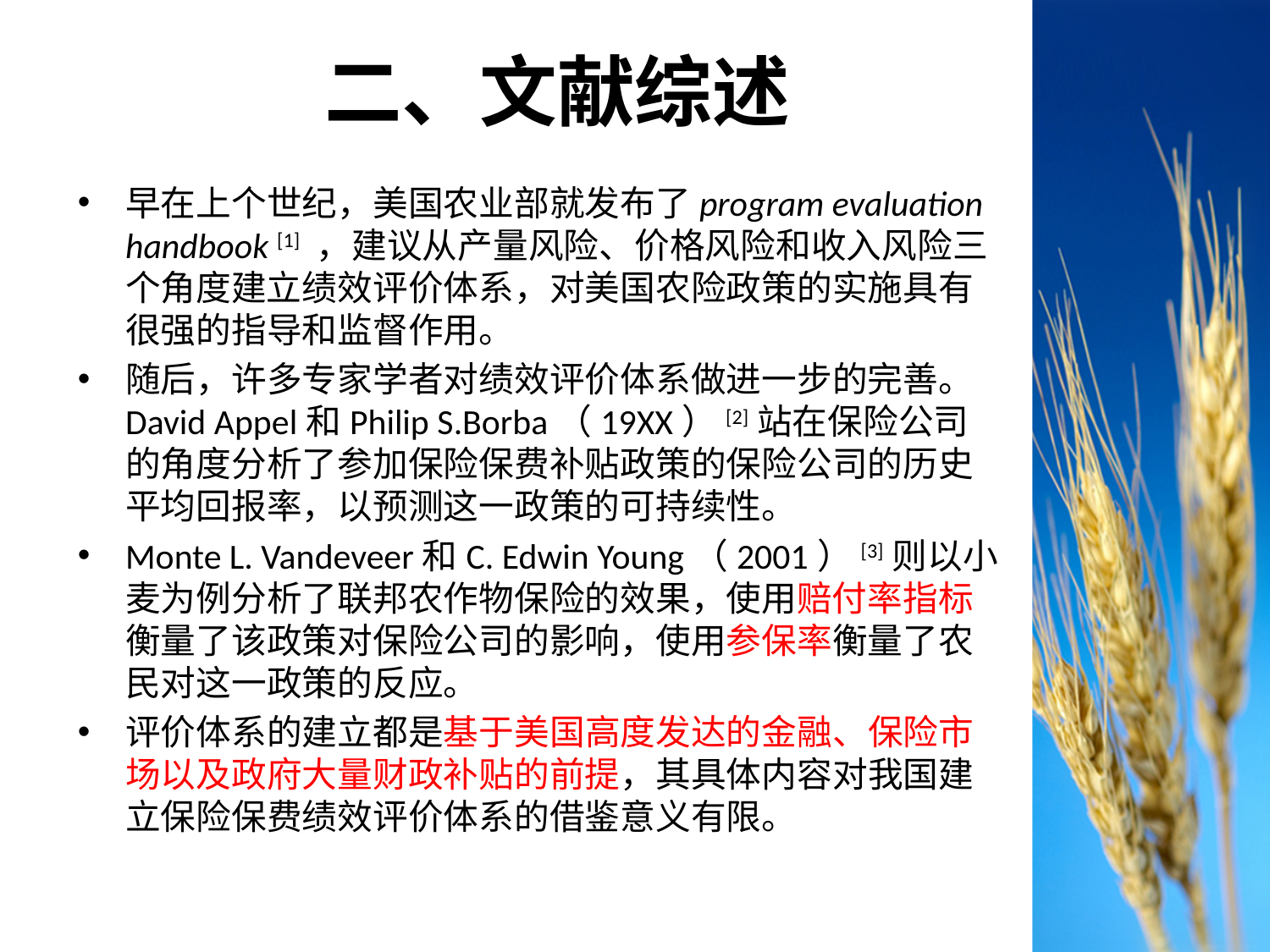

# 二、文献综述
早在上个世纪，美国农业部就发布了program evaluation handbook [1] ，建议从产量风险、价格风险和收入风险三个角度建立绩效评价体系，对美国农险政策的实施具有很强的指导和监督作用。
随后，许多专家学者对绩效评价体系做进一步的完善。David Appel和Philip S.Borba（19XX）[2]站在保险公司的角度分析了参加保险保费补贴政策的保险公司的历史平均回报率，以预测这一政策的可持续性。
Monte L. Vandeveer和C. Edwin Young（2001）[3]则以小麦为例分析了联邦农作物保险的效果，使用赔付率指标衡量了该政策对保险公司的影响，使用参保率衡量了农民对这一政策的反应。
评价体系的建立都是基于美国高度发达的金融、保险市场以及政府大量财政补贴的前提，其具体内容对我国建立保险保费绩效评价体系的借鉴意义有限。